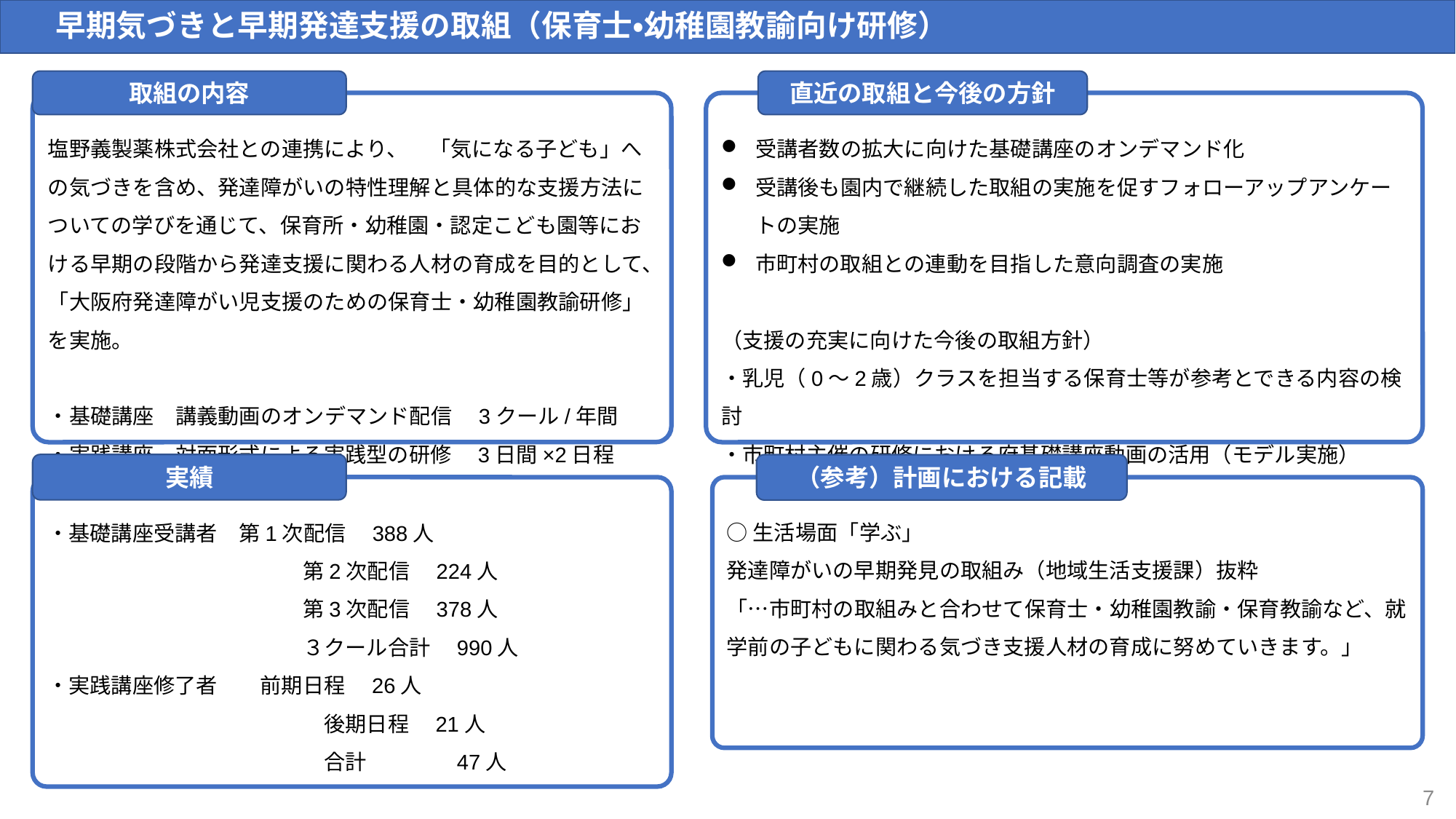

早期気づきと早期発達支援の取組（保育士・幼稚園教諭向け研修）
直近の取組と今後の方針
取組の内容
塩野義製薬株式会社との連携により、　「気になる子ども」への気づきを含め、発達障がいの特性理解と具体的な支援方法についての学びを通じて、保育所・幼稚園・認定こども園等における早期の段階から発達支援に関わる人材の育成を目的として、「大阪府発達障がい児支援のための保育士・幼稚園教諭研修」を実施。

・基礎講座　講義動画のオンデマンド配信　3クール/年間
・実践講座　対面形式による実践型の研修　3日間×2日程
受講者数の拡大に向けた基礎講座のオンデマンド化
受講後も園内で継続した取組の実施を促すフォローアップアンケートの実施
市町村の取組との連動を目指した意向調査の実施

（支援の充実に向けた今後の取組方針）
・乳児（0～2歳）クラスを担当する保育士等が参考とできる内容の検討
・市町村主催の研修における府基礎講座動画の活用（モデル実施）
実績
（参考）計画における記載
・基礎講座受講者　第1次配信　388人
　　　　　　　　　　　　第2次配信　224人
　　　　　　　　　　　　第3次配信　378人
　　　　　　　　　　　　３クール合計　990人
・実践講座修了者　　前期日程　26人
　　　　　　　　　　　　　後期日程　21人
　　　　　　　　　　　　　合計　　　　47人
○生活場面「学ぶ」
発達障がいの早期発見の取組み（地域生活支援課）抜粋
「…市町村の取組みと合わせて保育士・幼稚園教諭・保育教諭など、就学前の子どもに関わる気づき支援人材の育成に努めていきます。」
7